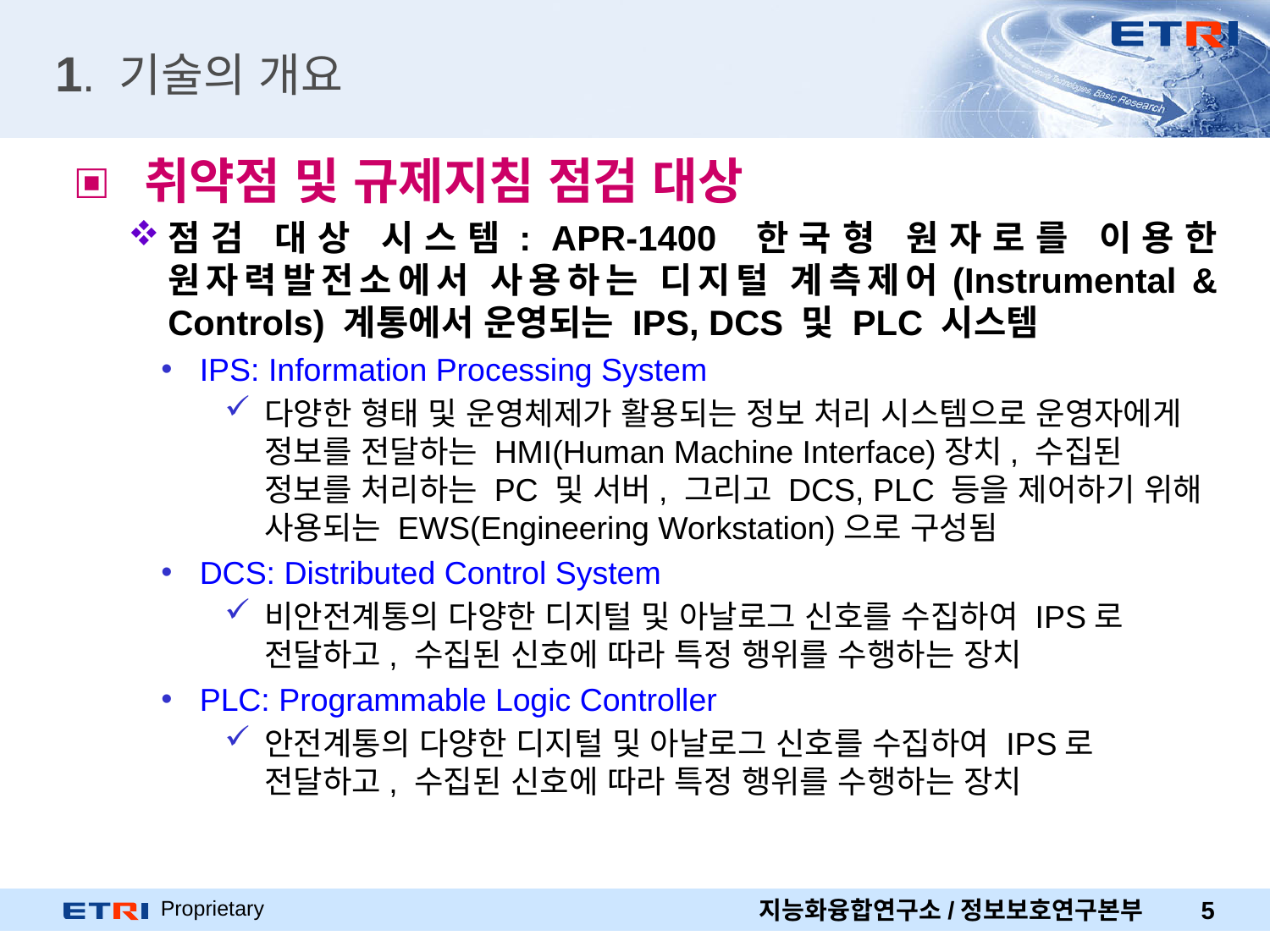

# 1. 기술의 개요
 취약점 및 규제지침 점검 대상
점검 대상 시스템: APR-1400 한국형 원자로를 이용한 원자력발전소에서 사용하는 디지털 계측제어(Instrumental & Controls) 계통에서 운영되는 IPS, DCS 및 PLC 시스템
IPS: Information Processing System
다양한 형태 및 운영체제가 활용되는 정보 처리 시스템으로 운영자에게 정보를 전달하는 HMI(Human Machine Interface)장치, 수집된 정보를 처리하는 PC 및 서버, 그리고 DCS, PLC 등을 제어하기 위해 사용되는 EWS(Engineering Workstation)으로 구성됨
DCS: Distributed Control System
비안전계통의 다양한 디지털 및 아날로그 신호를 수집하여 IPS로 전달하고, 수집된 신호에 따라 특정 행위를 수행하는 장치
PLC: Programmable Logic Controller
안전계통의 다양한 디지털 및 아날로그 신호를 수집하여 IPS로 전달하고, 수집된 신호에 따라 특정 행위를 수행하는 장치
지능화융합연구소/정보보호연구본부
5